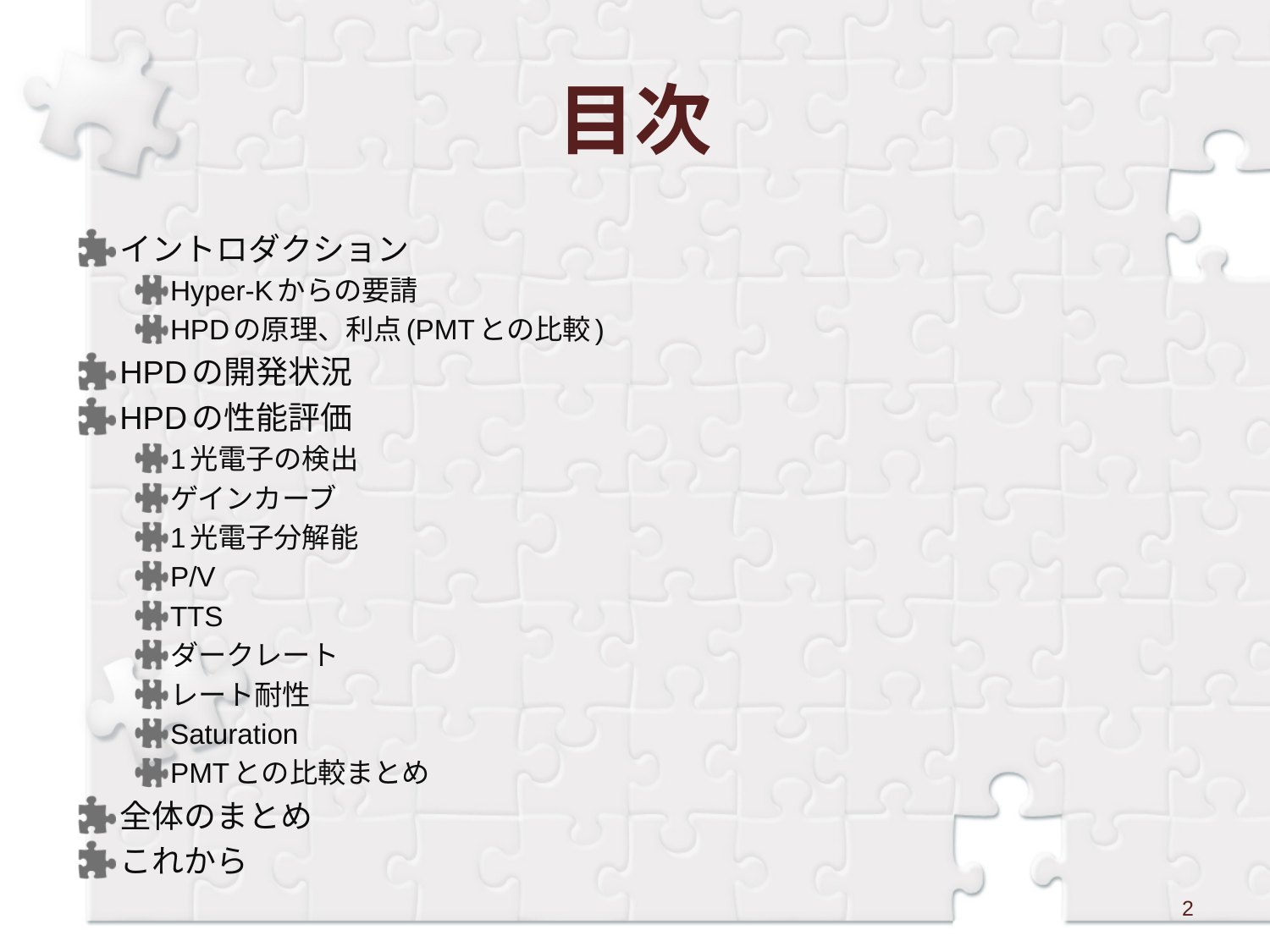

# 目次
イントロダクション
Hyper-Kからの要請
HPDの原理、利点(PMTとの比較)
HPDの開発状況
HPDの性能評価
1光電子の検出
ゲインカーブ
1光電子分解能
P/V
TTS
ダークレート
レート耐性
Saturation
PMTとの比較まとめ
全体のまとめ
これから
2